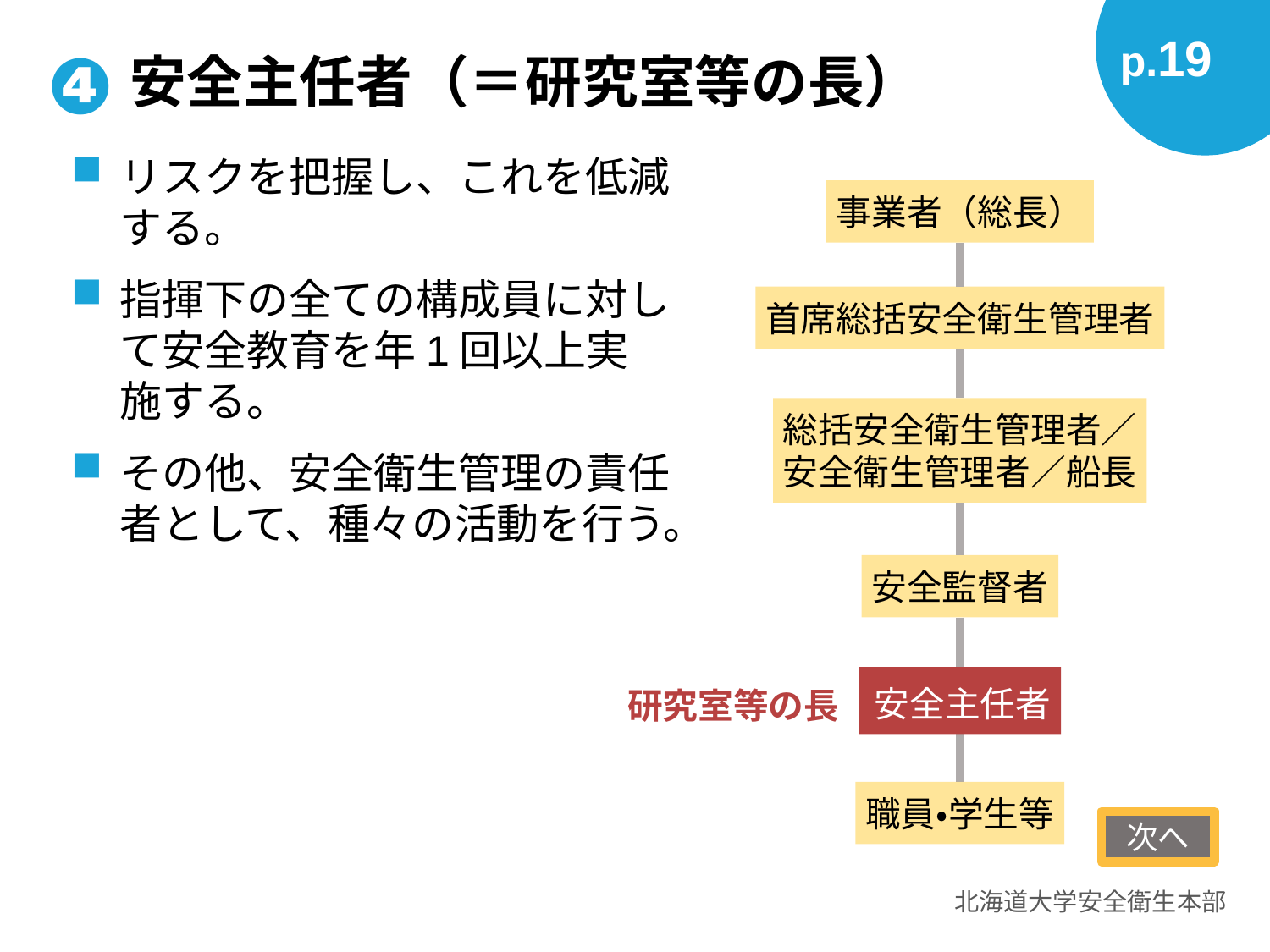

p.19
❹
# 安全主任者（＝研究室等の長）
リスクを把握し、これを低減する。
指揮下の全ての構成員に対して安全教育を年1回以上実施する。
その他、安全衛生管理の責任者として、種々の活動を行う。
事業者（総長）
首席総括安全衛生管理者
総括安全衛生管理者／
安全衛生管理者／船長
安全監督者
安全主任者
安全主任者
研究室等の長
職員・学生等
次へ